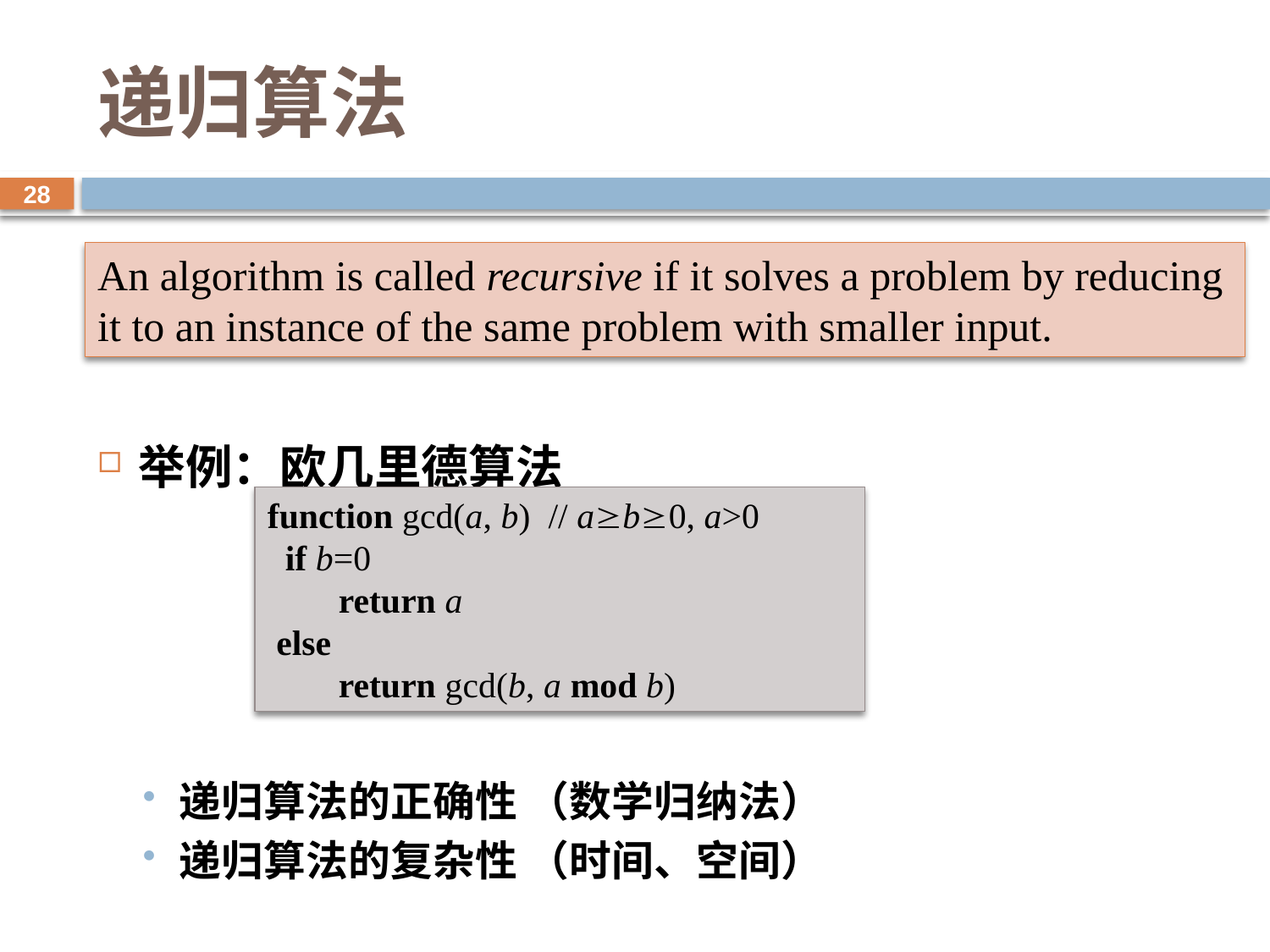

# 递归算法
28

举例：欧几里德算法

递归算法的正确性 （数学归纳法）
递归算法的复杂性 （时间、空间）
An algorithm is called recursive if it solves a problem by reducing it to an instance of the same problem with smaller input.
function gcd(a, b)  // a≥b≥0, a>0
  if b=0
        return a
 else
        return gcd(b, a mod b)